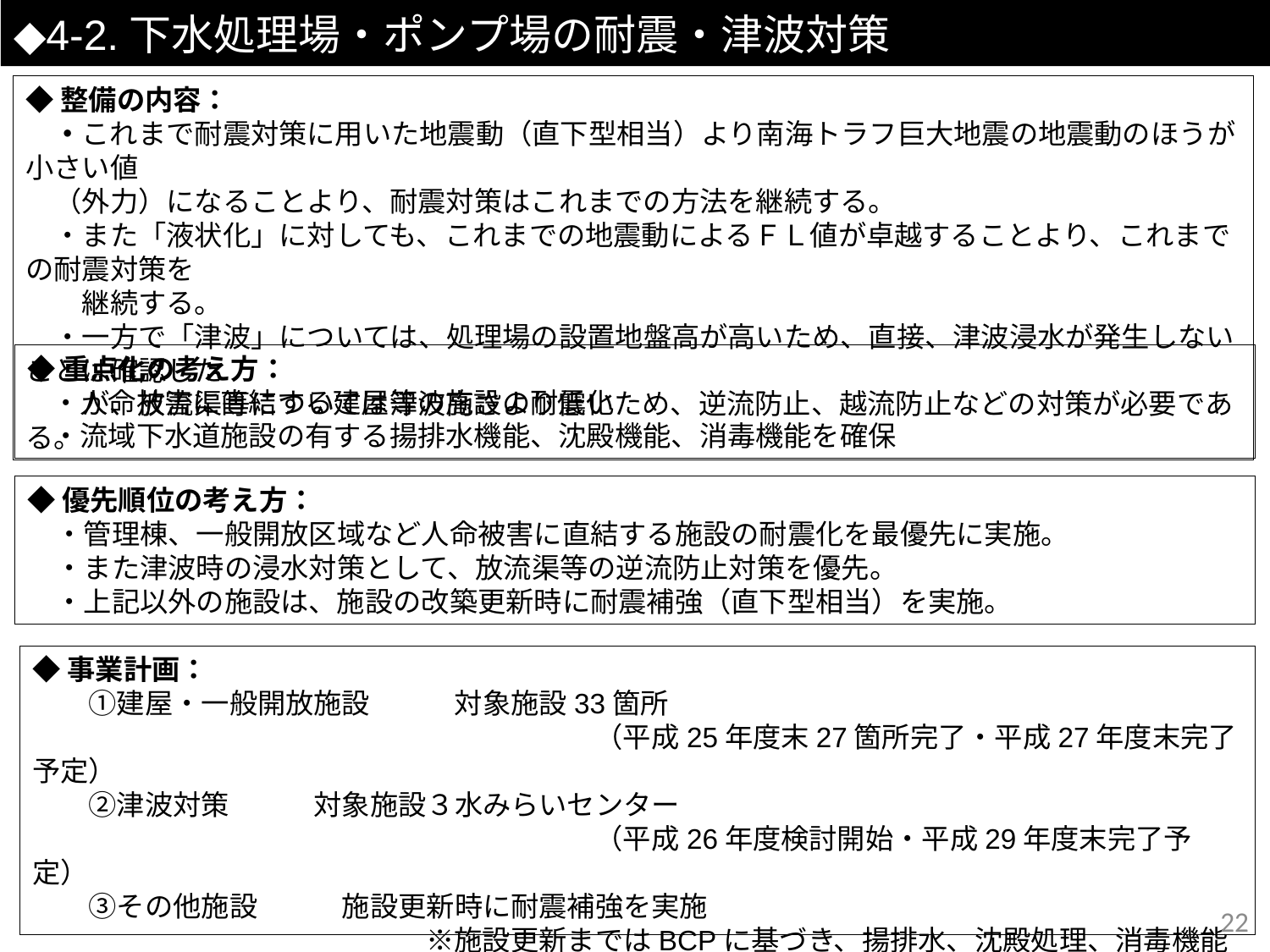

# ◆4-2.下水処理場・ポンプ場の耐震・津波対策
◆整備の内容：
　・これまで耐震対策に用いた地震動（直下型相当）より南海トラフ巨大地震の地震動のほうが小さい値
　（外力）になることより、耐震対策はこれまでの方法を継続する。
　・また「液状化」に対しても、これまでの地震動によるＦＬ値が卓越することより、これまでの耐震対策を
　　継続する。
　・一方で「津波」については、処理場の設置地盤高が高いため、直接、津波浸水が発生しないことは確認した
　　が、放流渠等については津波高さより低いため、逆流防止、越流防止などの対策が必要である。
◆重点化の考え方：
・人命被害に直結する建屋等の施設の耐震化
・流域下水道施設の有する揚排水機能、沈殿機能、消毒機能を確保
◆優先順位の考え方：
　・管理棟、一般開放区域など人命被害に直結する施設の耐震化を最優先に実施。
　・また津波時の浸水対策として、放流渠等の逆流防止対策を優先。
　・上記以外の施設は、施設の改築更新時に耐震補強（直下型相当）を実施。
◆事業計画：
　　①建屋・一般開放施設　　　対象施設33箇所
　　　　　　　　　　　　　　　　　　　　（平成25年度末27箇所完了・平成27年度末完了予定）
　　②津波対策　　　対象施設３水みらいセンター
　　　　　　　　　　　　　　　　　　　　（平成26年度検討開始・平成29年度末完了予定）
　　③その他施設　　　施設更新時に耐震補強を実施
　　　　　　　　　　　　　　※施設更新まではBCPに基づき、揚排水、沈殿処理、消毒機能の確保を図る。
　　　　　　　　　　　　　　　　また想定外の事象に対処できるようBCP自体をレベルアップする。
22